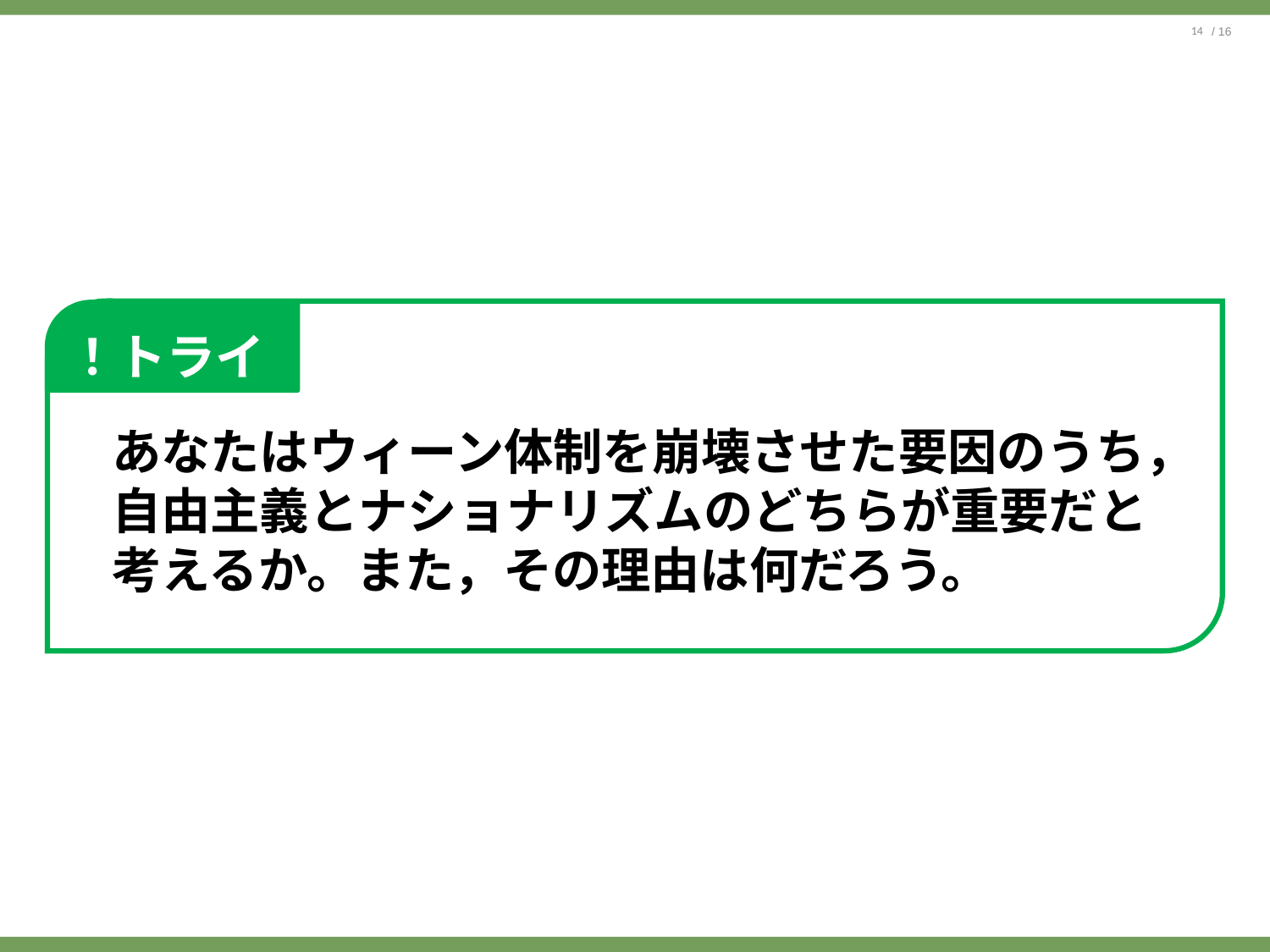

あなたはウィーン体制を崩壊させた要因のうち，自由主義とナショナリズムのどちらが重要だと考えるか。また，その理由は何だろう。
！トライ